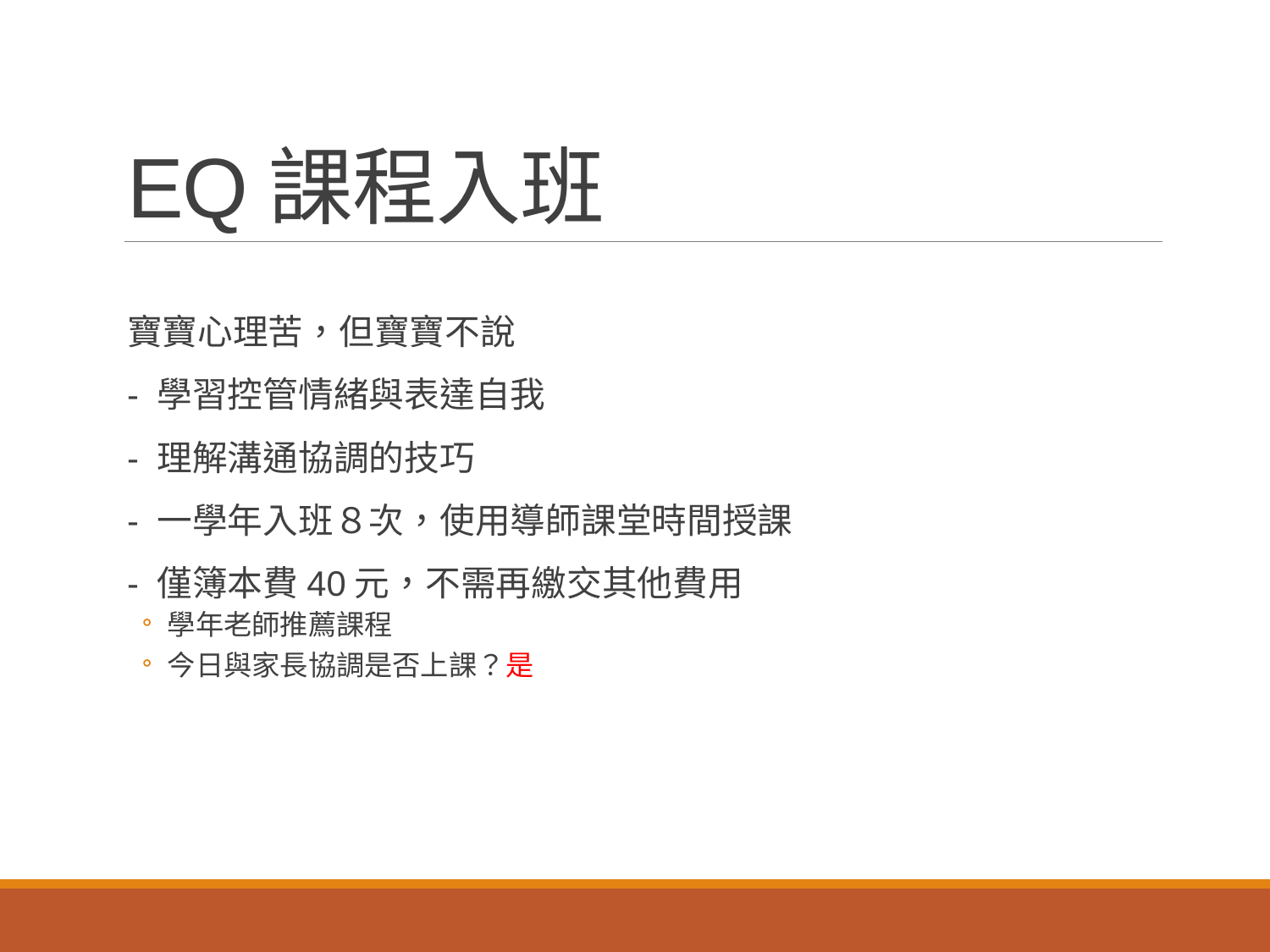

# EQ課程入班

寶寶心理苦，但寶寶不說
- 學習控管情緒與表達自我
- 理解溝通協調的技巧
- 一學年入班８次，使用導師課堂時間授課
- 僅簿本費40元，不需再繳交其他費用
學年老師推薦課程
今日與家長協調是否上課？是